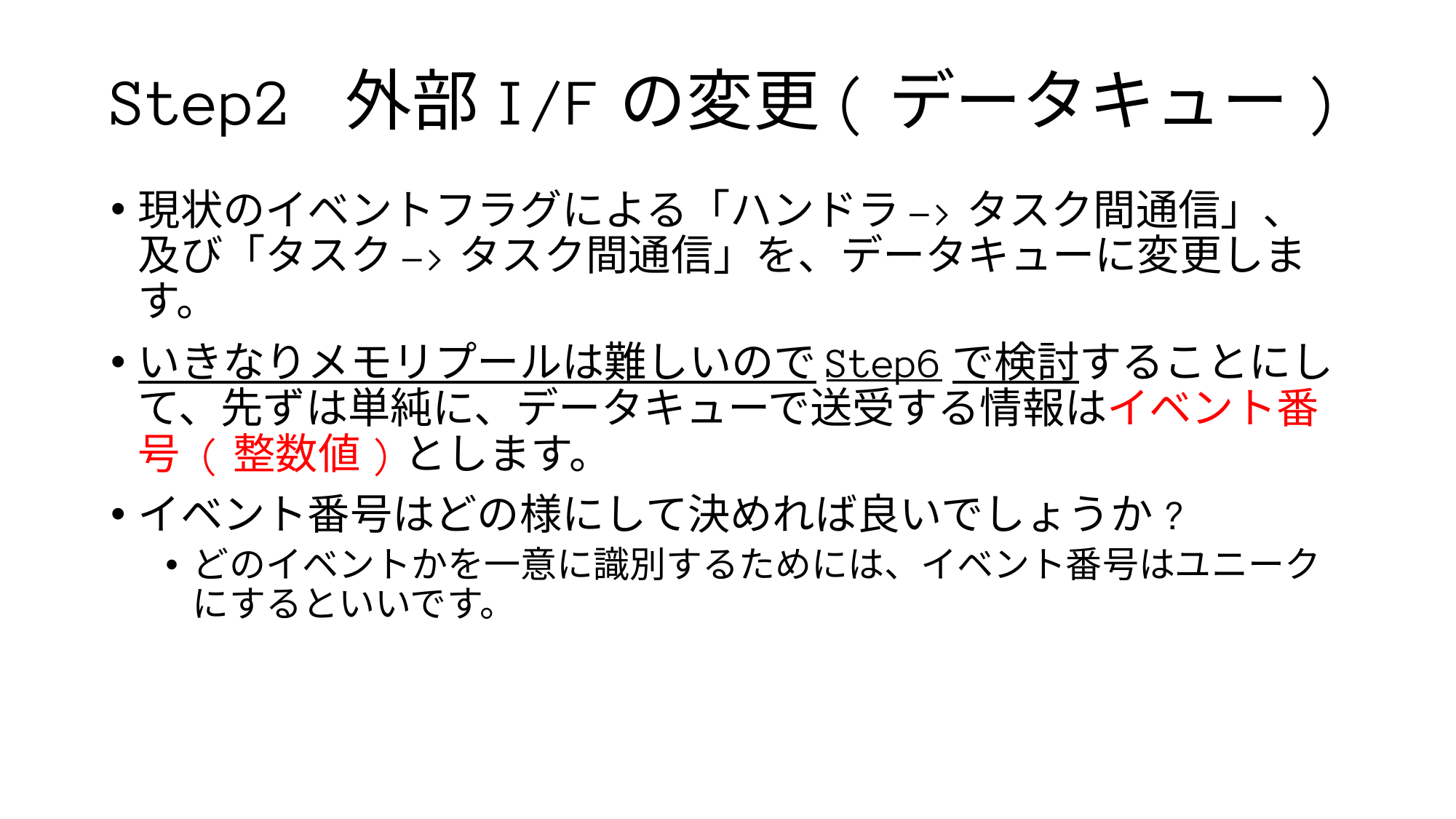

# Step2 外部I/Fの変更(データキュー)
現状のイベントフラグによる「ハンドラ->タスク間通信」、及び「タスク->タスク間通信」を、データキューに変更します。
いきなりメモリプールは難しいのでStep6で検討することにして、先ずは単純に、データキューで送受する情報はイベント番号 (整数値)とします。
イベント番号はどの様にして決めれば良いでしょうか?
どのイベントかを一意に識別するためには、イベント番号はユニークにするといいです。